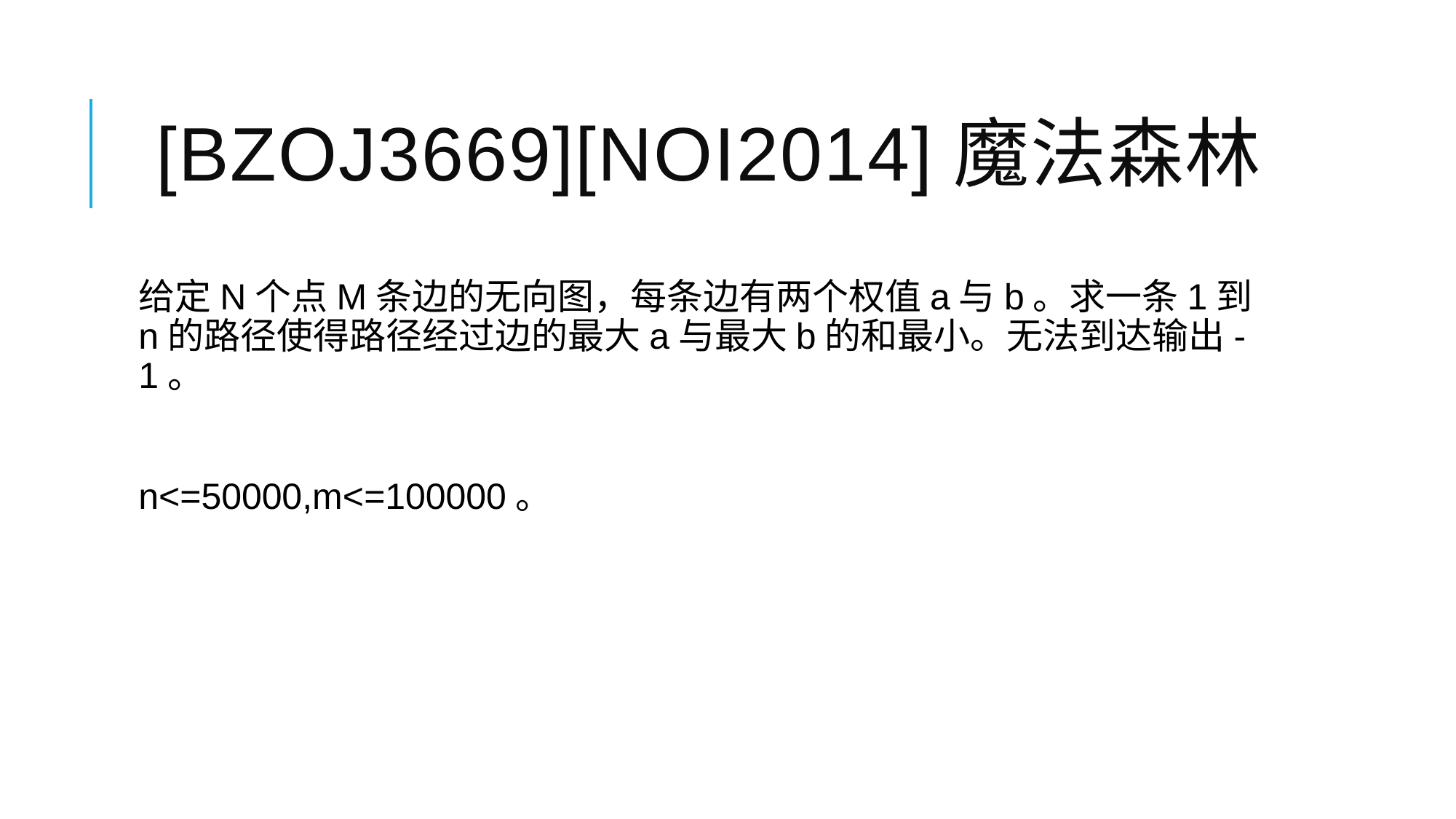

# [bzoj3669][NOI2014]魔法森林
给定N个点M条边的无向图，每条边有两个权值a与b。求一条1到n的路径使得路径经过边的最大a与最大b的和最小。无法到达输出-1。

n<=50000,m<=100000。